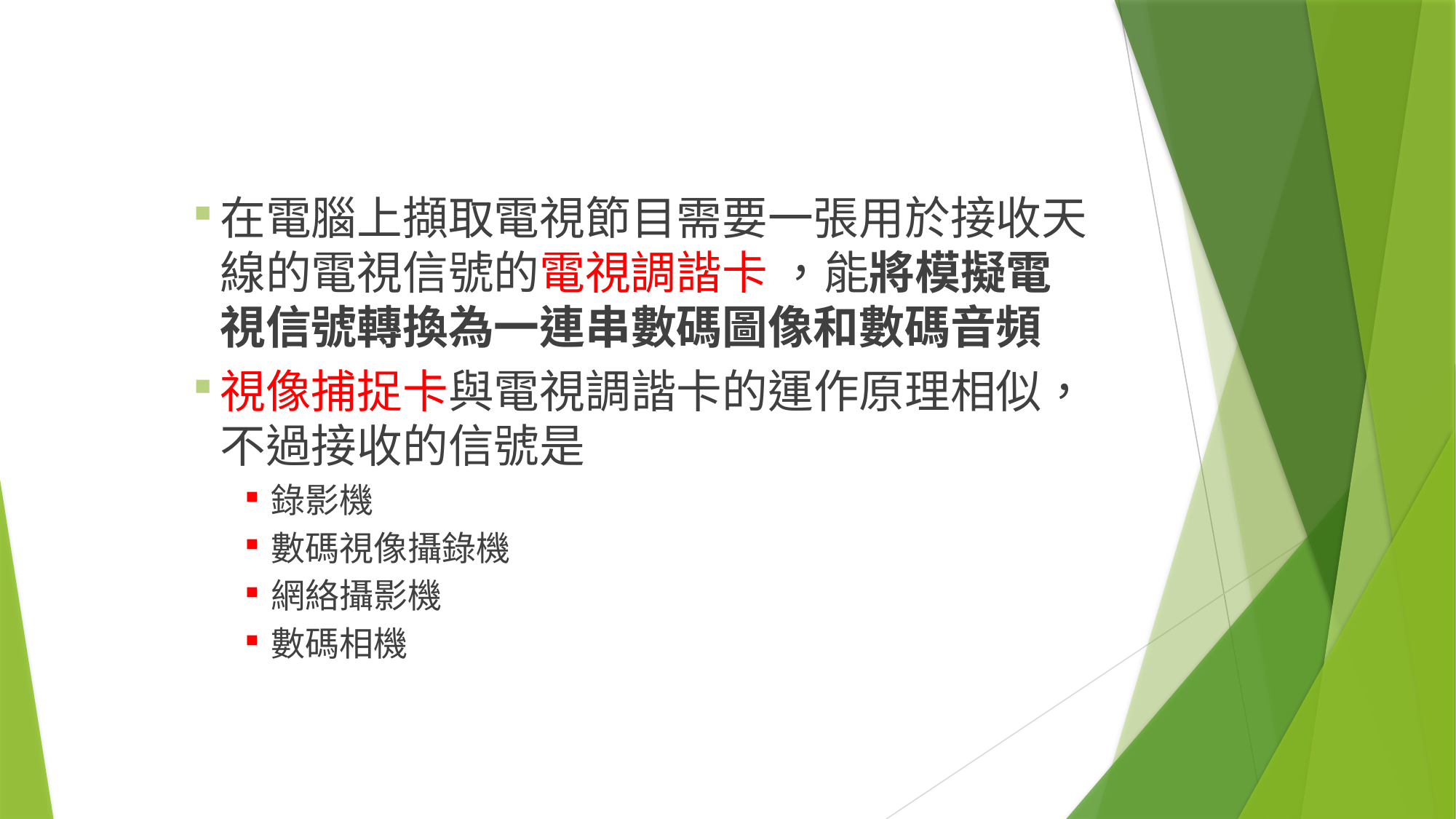

#
在電腦上擷取電視節目需要一張用於接收天線的電視信號的電視調諧卡 ，能將模擬電視信號轉換為一連串數碼圖像和數碼音頻
視像捕捉卡與電視調諧卡的運作原理相似，不過接收的信號是
錄影機
數碼視像攝錄機
網絡攝影機
數碼相機